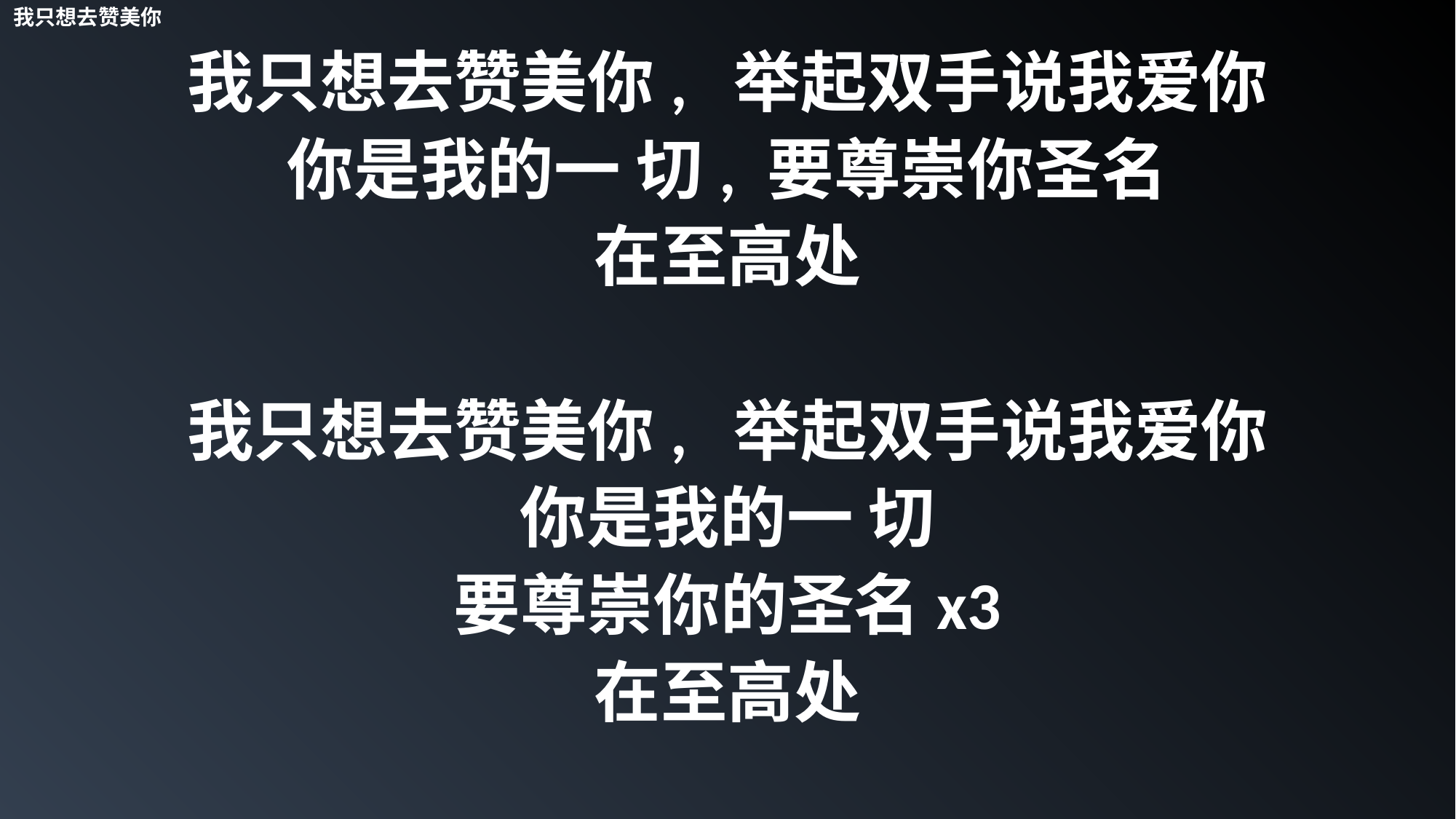

我只想去赞美你
我只想去赞美你,  举起双手说我爱你
你是我的一 切, 要尊崇你圣名
在至高处

我只想去赞美你,  举起双手说我爱你
你是我的一 切
要尊崇你的圣名x3
在至高处